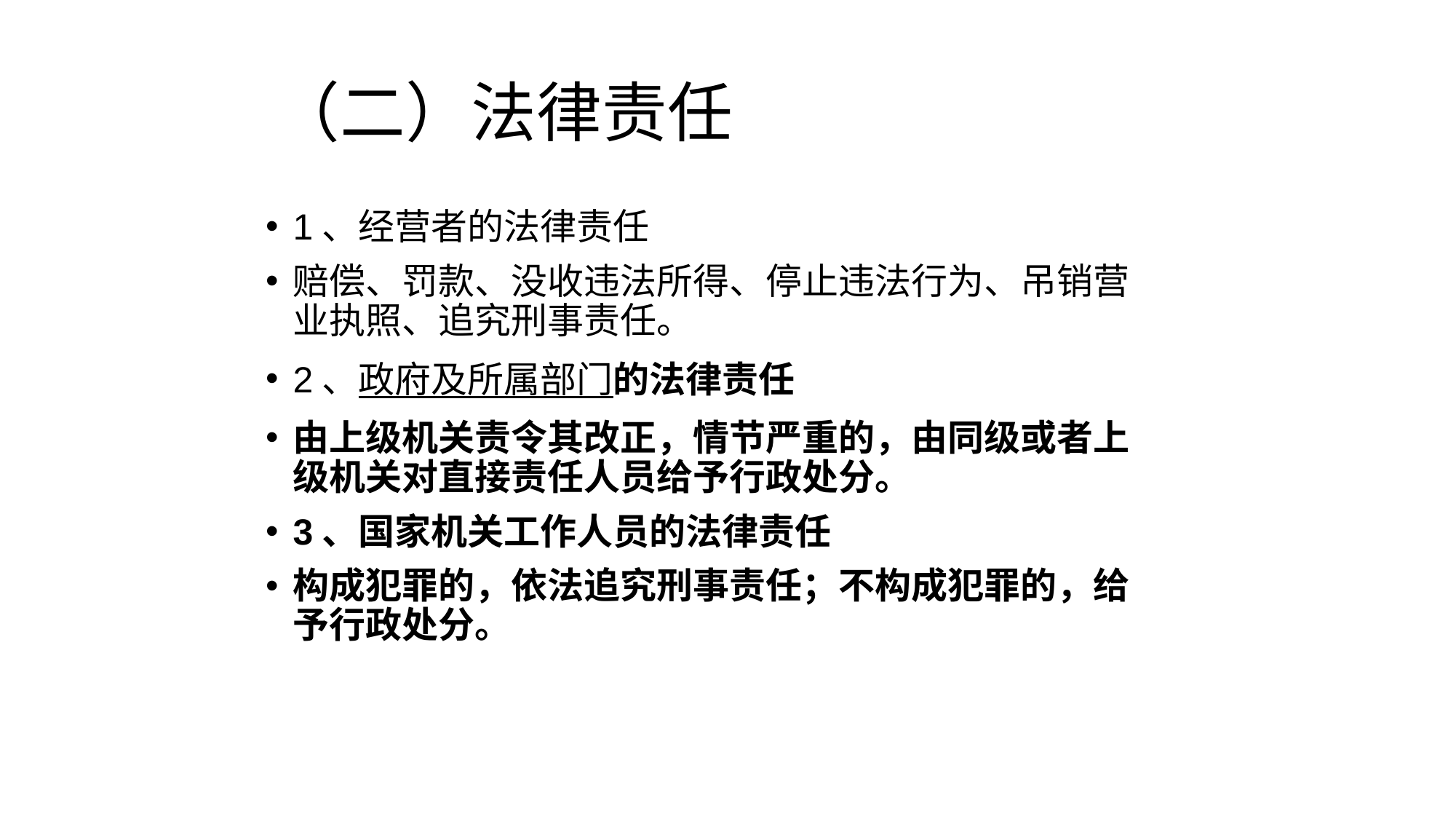

# （二）法律责任
1、经营者的法律责任
赔偿、罚款、没收违法所得、停止违法行为、吊销营业执照、追究刑事责任。
2、政府及所属部门的法律责任
由上级机关责令其改正，情节严重的，由同级或者上级机关对直接责任人员给予行政处分。
3、国家机关工作人员的法律责任
构成犯罪的，依法追究刑事责任；不构成犯罪的，给予行政处分。